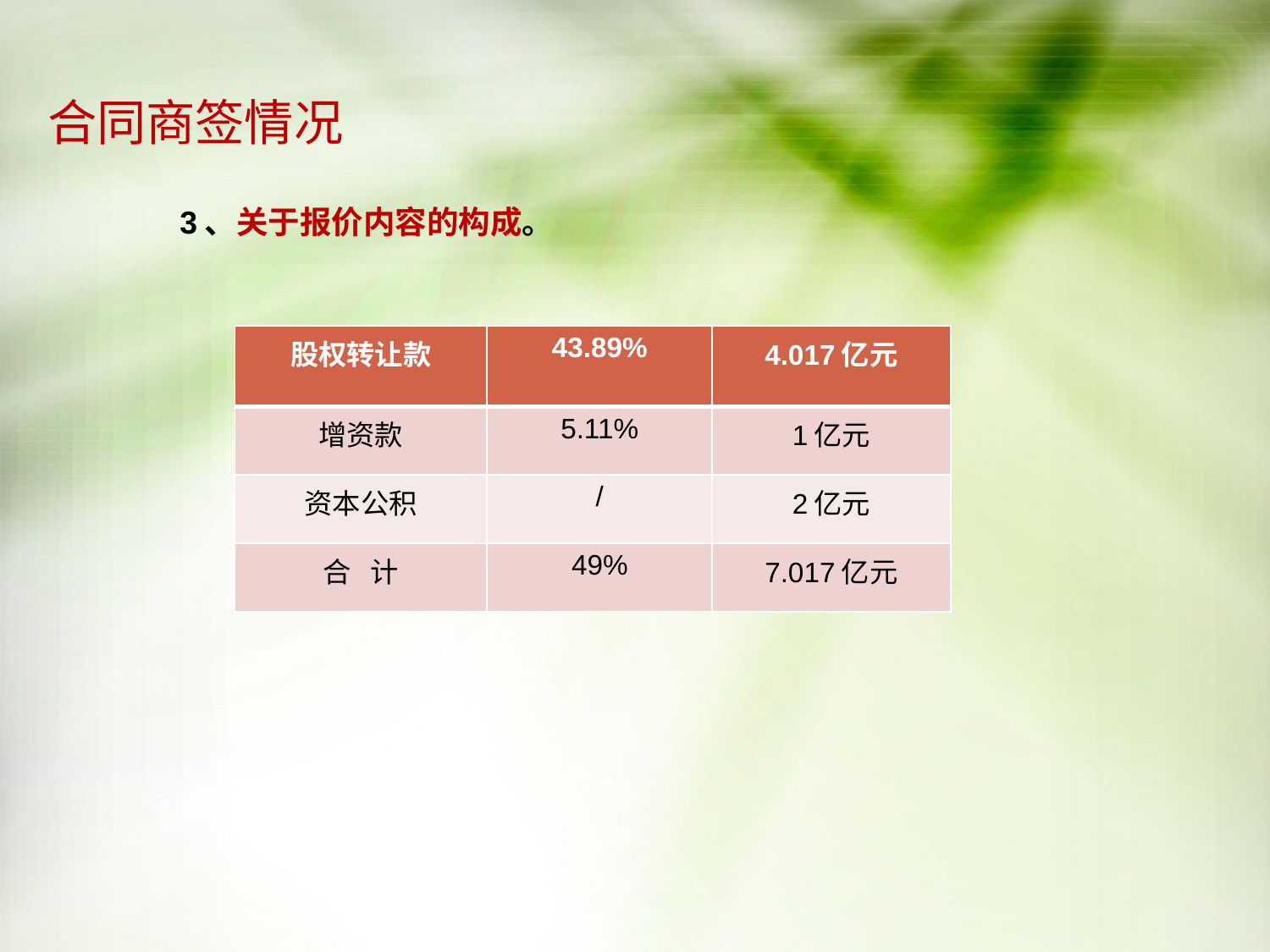

合同商签情况

       3、关于报价内容的构成。

| 股权转让款 | 43.89% | 4.017亿元 |
| --- | --- | --- |
| 增资款 | 5.11% | 1亿元 |
| 资本公积 | / | 2亿元 |
| 合 计 | 49% | 7.017亿元 |